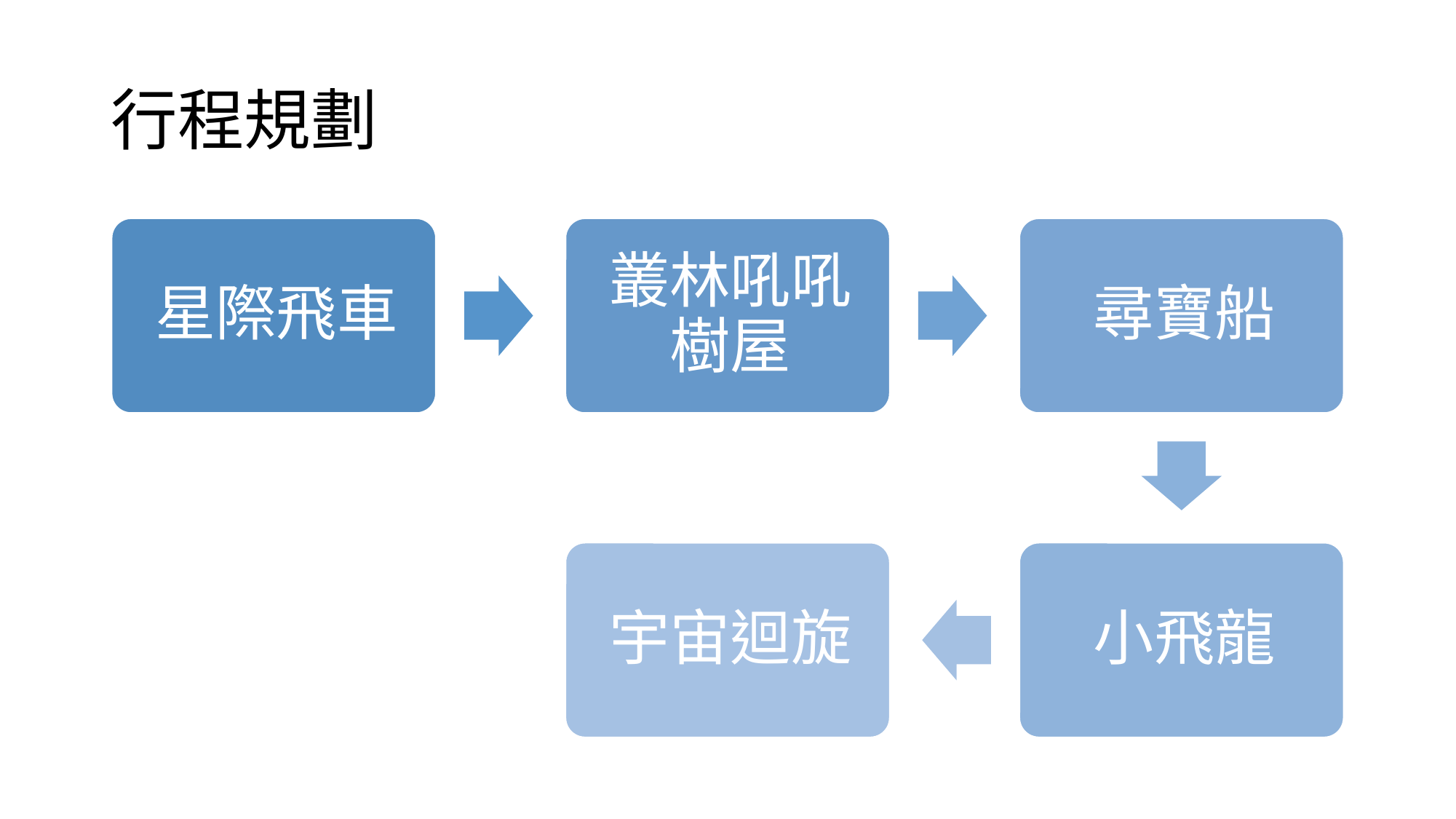

# 行程規劃
星際飛車

叢林吼吼樹屋

尋寶船

小飛龍

宇宙迴旋